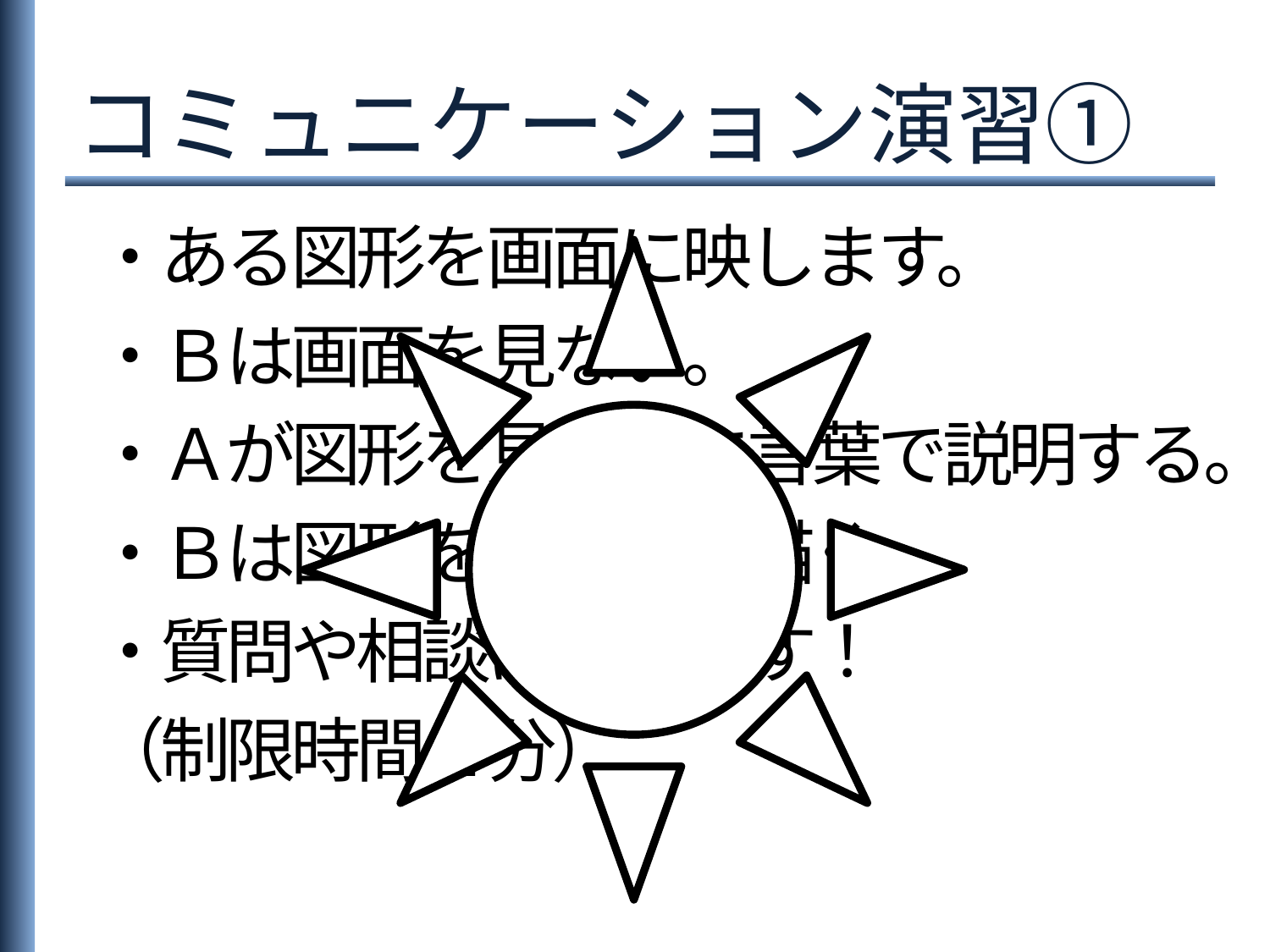

# コミュニケーション演習①
 ・ある図形を画面に映します。
 ・Ｂは画面を見ない。
 ・Ａが図形を見てＢに言葉で説明する。
 ・Ｂは図形を想像して描く。
 ・質問や相談は禁止です！
 （制限時間１分）